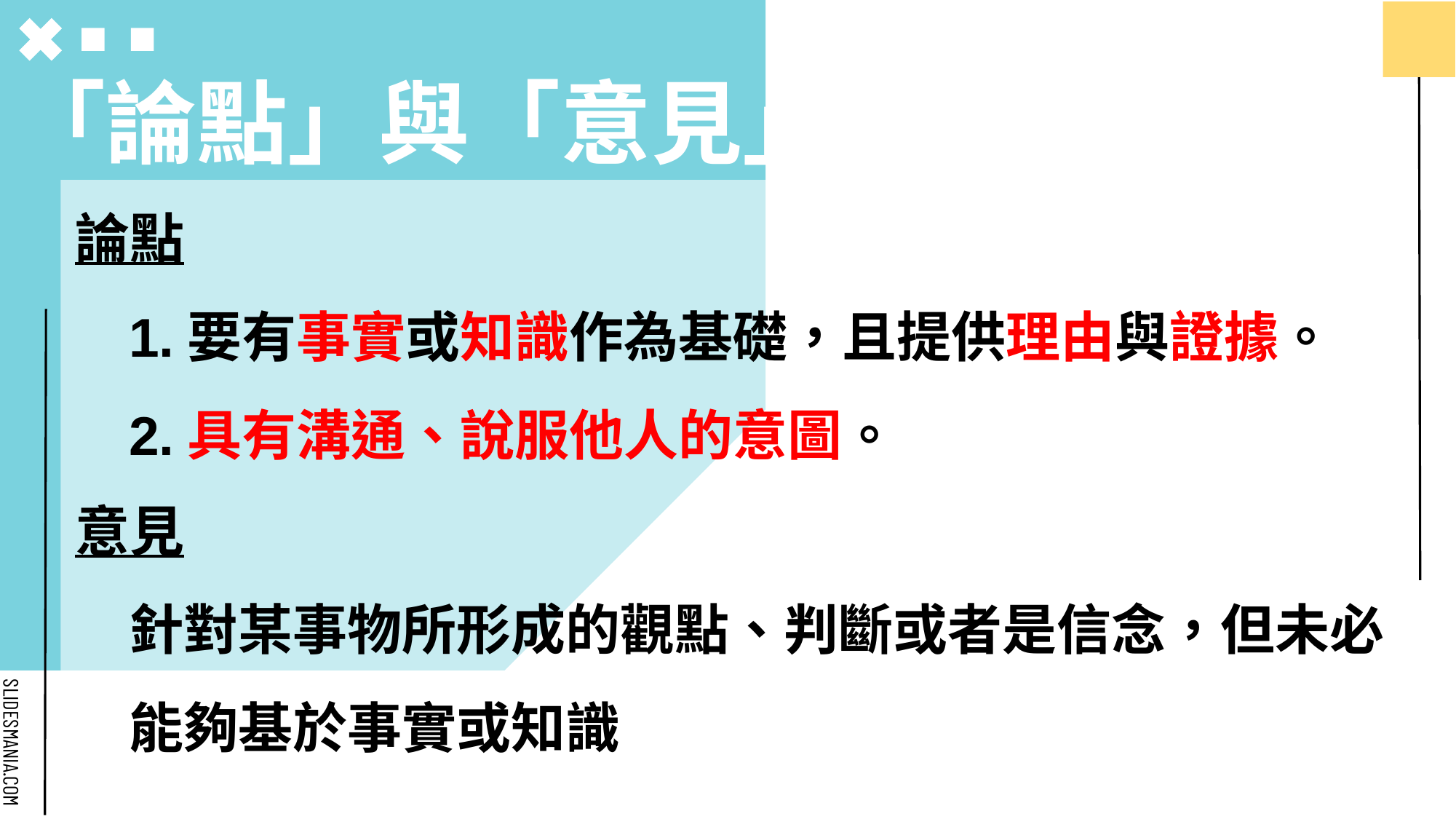

# 「論點」與「意見」
論點
1.要有事實或知識作為基礎，且提供理由與證據。
2.具有溝通、說服他人的意圖。

意見
針對某事物所形成的觀點、判斷或者是信念，但未必能夠基於事實或知識